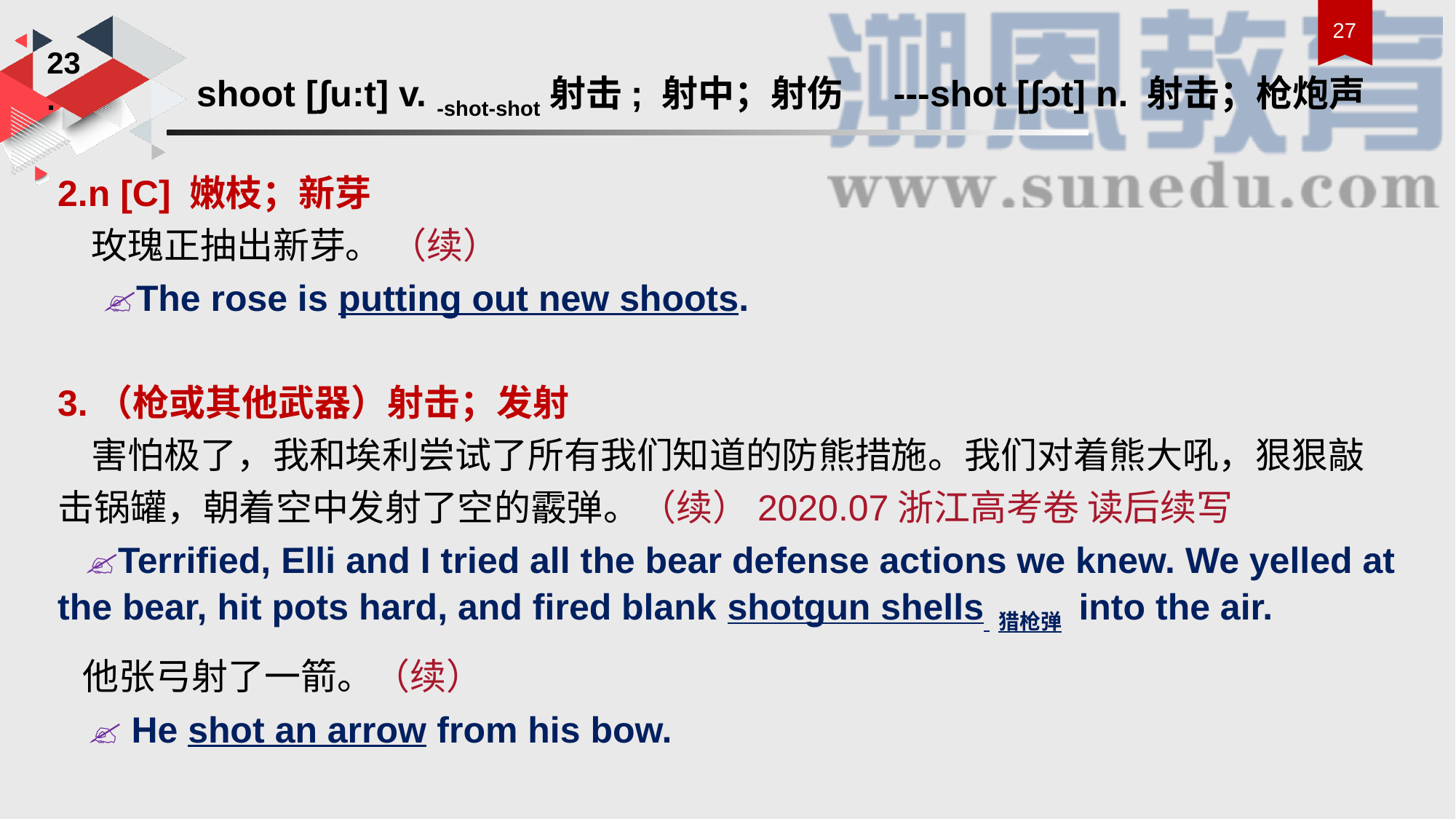

23.
shoot [ʃu:t] v. -shot-shot射击; 射中；射伤     ---shot [ʃɔt] n. 射击；枪炮声

2.n [C] 嫩枝；新芽
   玫瑰正抽出新芽。 （续）
     ✍The rose is putting out new shoots.

3.（枪或其他武器）射击；发射
   害怕极了，我和埃利尝试了所有我们知道的防熊措施。我们对着熊大吼，狠狠敲击锅罐，朝着空中发射了空的霰弹。（续）2020.07浙江高考卷 读后续写
   ✍Terrified, Elli and I tried all the bear defense actions we knew. We yelled at the bear, hit pots hard, and fired blank shotgun shells 猎枪弹 into the air.

  他张弓射了一箭。（续）
   ✍ He shot an arrow from his bow.